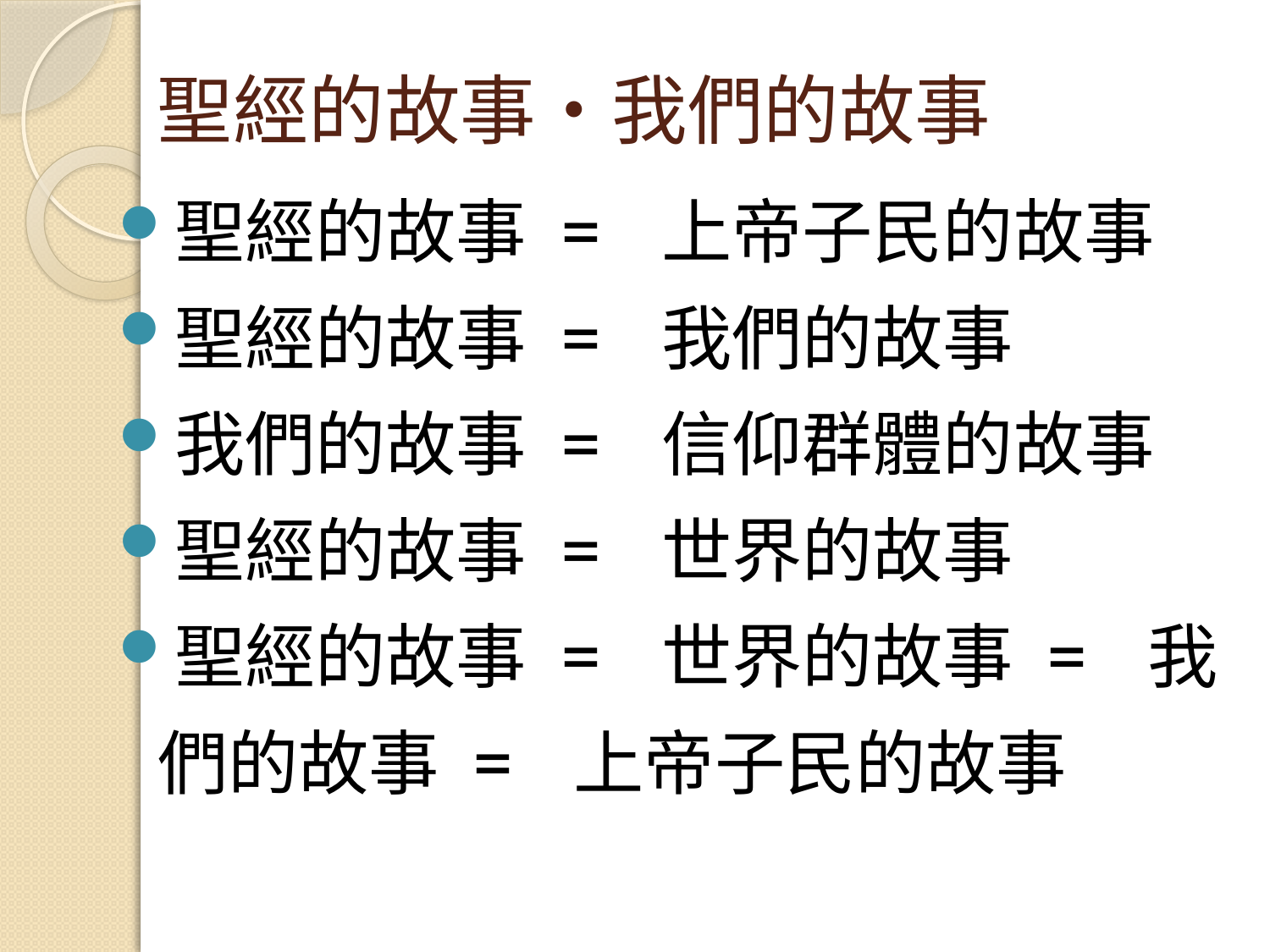

# 聖經的故事・我們的故事
聖經的故事 = 上帝子民的故事
聖經的故事 = 我們的故事
我們的故事 = 信仰群體的故事
聖經的故事 = 世界的故事
聖經的故事 = 世界的故事 = 我們的故事 = 上帝子民的故事